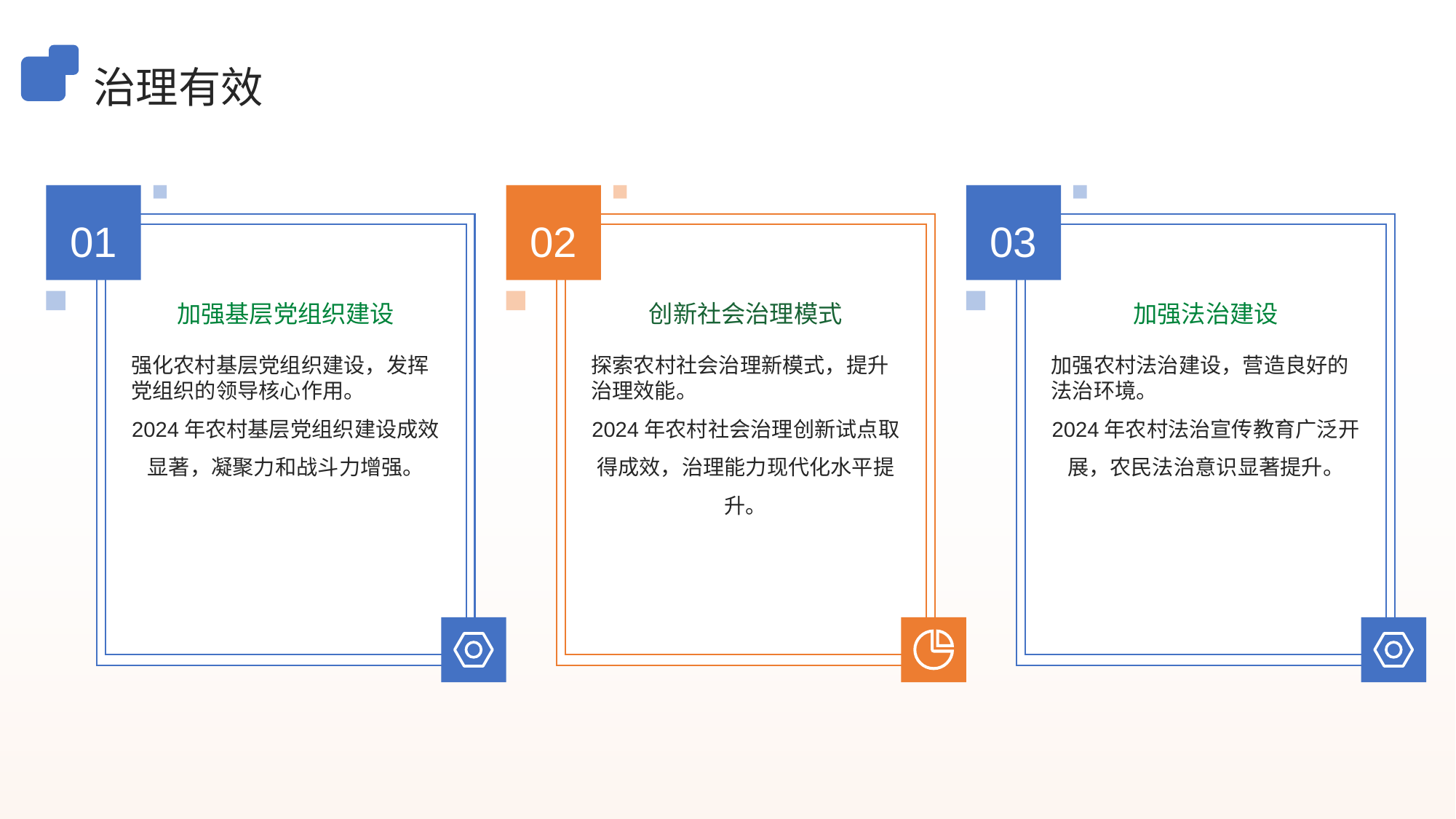

治理有效

01
02
03

加强基层党组织建设
创新社会治理模式
加强法治建设

强化农村基层党组织建设，发挥党组织的领导核心作用。
2024年农村基层党组织建设成效显著，凝聚力和战斗力增强。
探索农村社会治理新模式，提升治理效能。
2024年农村社会治理创新试点取得成效，治理能力现代化水平提升。
加强农村法治建设，营造良好的法治环境。
2024年农村法治宣传教育广泛开展，农民法治意识显著提升。